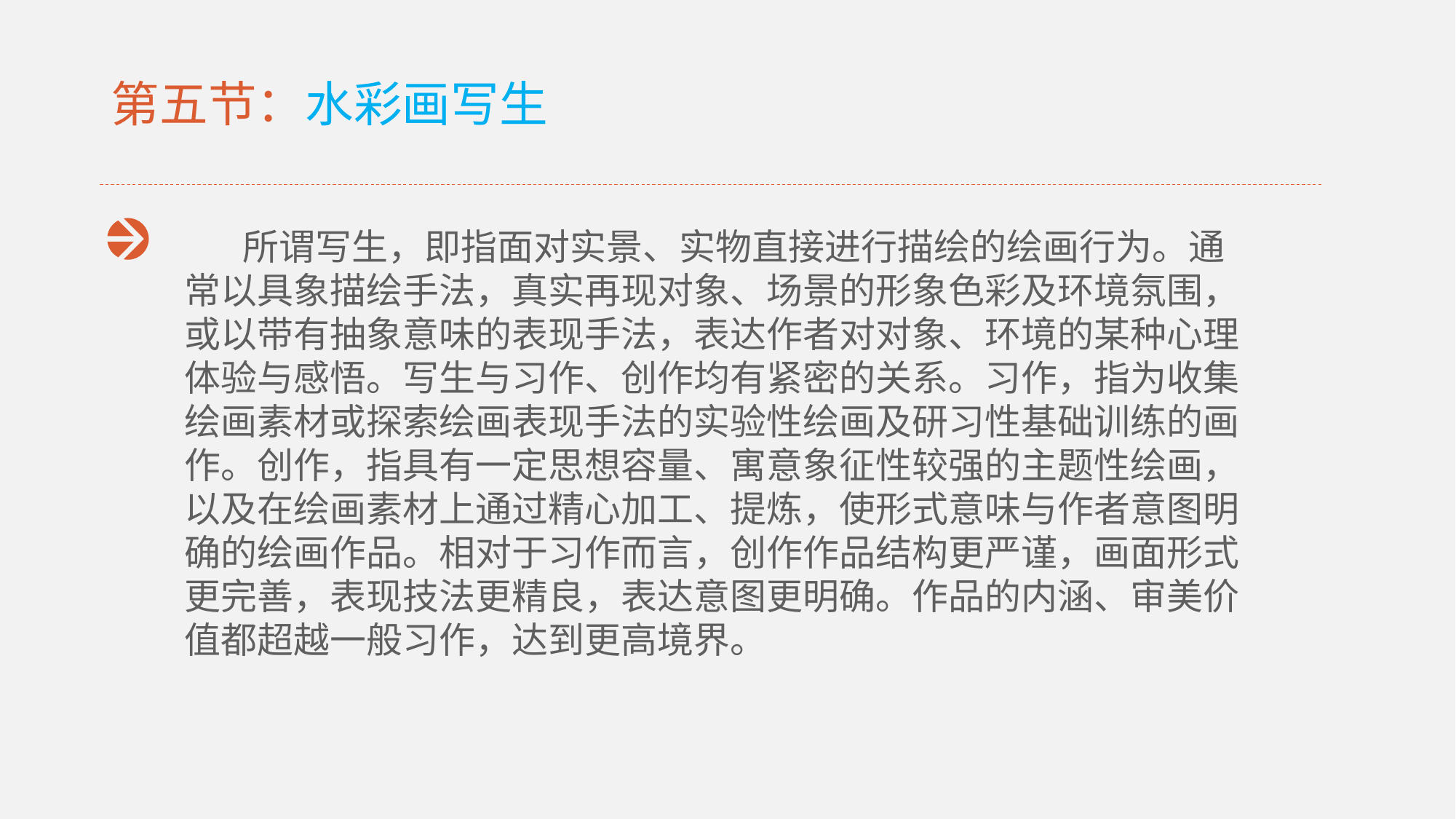

# 第五节：水彩画写生
      所谓写生，即指面对实景、实物直接进行描绘的绘画行为。通常以具象描绘手法，真实再现对象、场景的形象色彩及环境氛围，或以带有抽象意味的表现手法，表达作者对对象、环境的某种心理体验与感悟。写生与习作、创作均有紧密的关系。习作，指为收集绘画素材或探索绘画表现手法的实验性绘画及研习性基础训练的画作。创作，指具有一定思想容量、寓意象征性较强的主题性绘画，以及在绘画素材上通过精心加工、提炼，使形式意味与作者意图明确的绘画作品。相对于习作而言，创作作品结构更严谨，画面形式更完善，表现技法更精良，表达意图更明确。作品的内涵、审美价值都超越一般习作，达到更高境界。